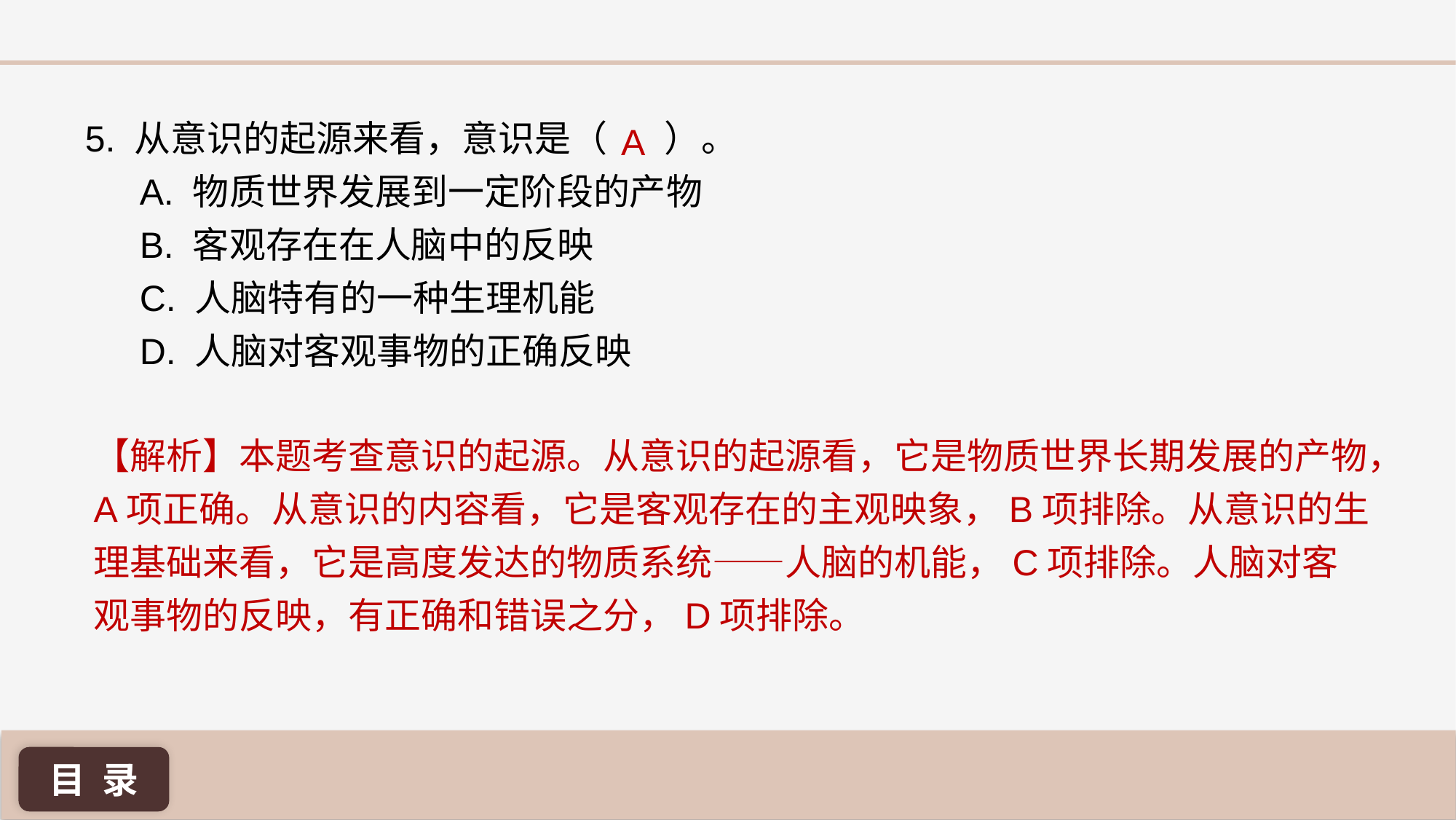

A
5. 从意识的起源来看，意识是（       ）。
A. 物质世界发展到一定阶段的产物
B. 客观存在在人脑中的反映
C. 人脑特有的一种生理机能
D. 人脑对客观事物的正确反映
【解析】本题考查意识的起源。从意识的起源看，它是物质世界长期发展的产物，A项正确。从意识的内容看，它是客观存在的主观映象，B项排除。从意识的生理基础来看，它是高度发达的物质系统——人脑的机能，C项排除。人脑对客观事物的反映，有正确和错误之分，D项排除。